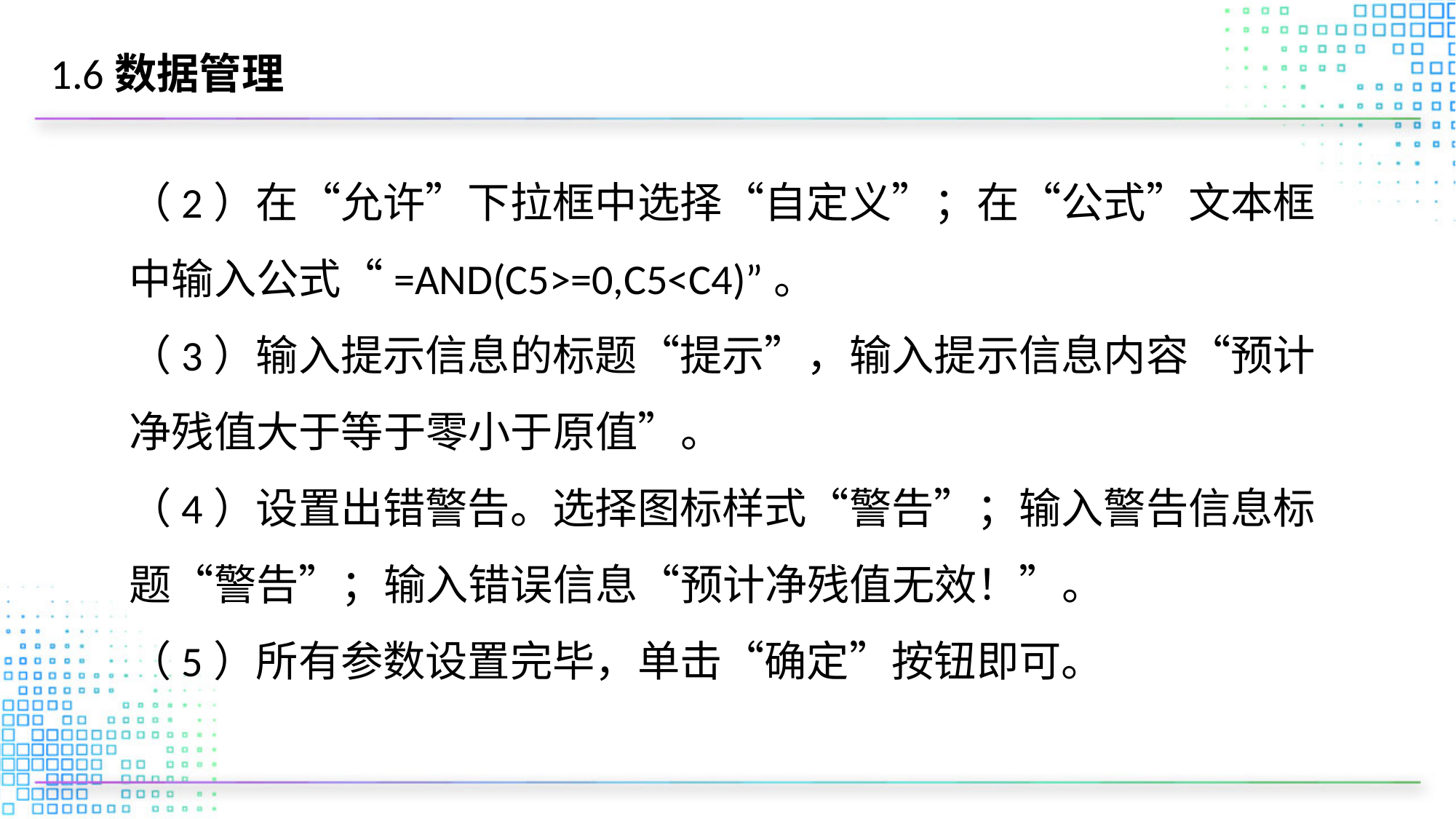

# 1.6数据管理
（2）在“允许”下拉框中选择“自定义”；在“公式”文本框中输入公式“=AND(C5>=0,C5<C4)”。
（3）输入提示信息的标题“提示”，输入提示信息内容“预计净残值大于等于零小于原值”。
（4）设置出错警告。选择图标样式“警告”；输入警告信息标题“警告”；输入错误信息“预计净残值无效！”。
（5）所有参数设置完毕，单击“确定”按钮即可。